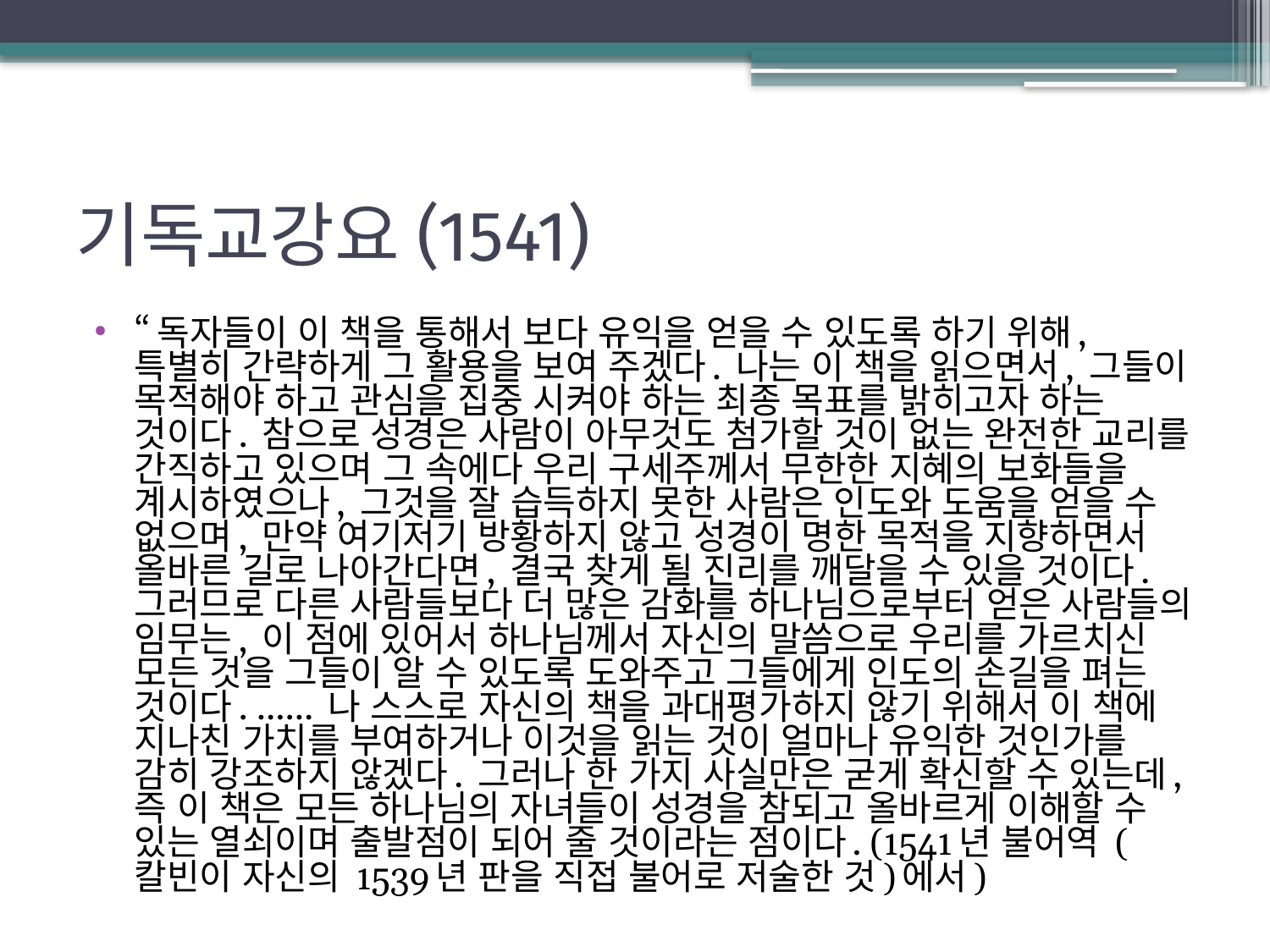

# 기독교강요(1541)
“독자들이 이 책을 통해서 보다 유익을 얻을 수 있도록 하기 위해, 특별히 간략하게 그 활용을 보여 주겠다. 나는 이 책을 읽으면서, 그들이 목적해야 하고 관심을 집중 시켜야 하는 최종 목표를 밝히고자 하는 것이다. 참으로 성경은 사람이 아무것도 첨가할 것이 없는 완전한 교리를 간직하고 있으며 그 속에다 우리 구세주께서 무한한 지혜의 보화들을 계시하였으나, 그것을 잘 습득하지 못한 사람은 인도와 도움을 얻을 수 없으며, 만약 여기저기 방황하지 않고 성경이 명한 목적을 지향하면서 올바른 길로 나아간다면, 결국 찾게 될 진리를 깨달을 수 있을 것이다. 그러므로 다른 사람들보다 더 많은 감화를 하나님으로부터 얻은 사람들의 임무는, 이 점에 있어서 하나님께서 자신의 말씀으로 우리를 가르치신 모든 것을 그들이 알 수 있도록 도와주고 그들에게 인도의 손길을 펴는 것이다. ...... 나 스스로 자신의 책을 과대평가하지 않기 위해서 이 책에 지나친 가치를 부여하거나 이것을 읽는 것이 얼마나 유익한 것인가를 감히 강조하지 않겠다. 그러나 한 가지 사실만은 굳게 확신할 수 있는데, 즉 이 책은 모든 하나님의 자녀들이 성경을 참되고 올바르게 이해할 수 있는 열쇠이며 출발점이 되어 줄 것이라는 점이다. (1541년 불어역 (칼빈이 자신의 1539년 판을 직접 불어로 저술한 것)에서)